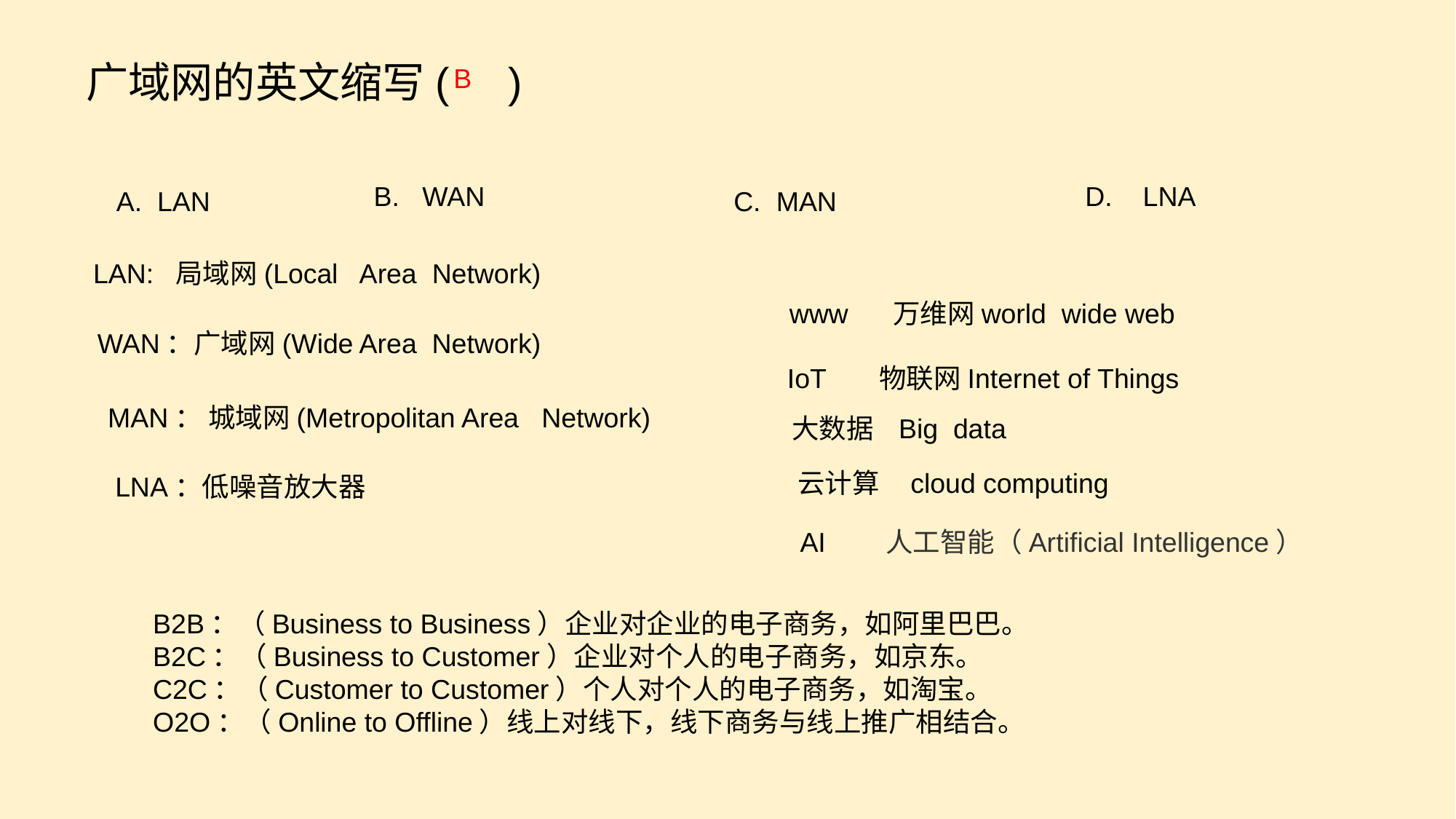

广域网的英文缩写(     )

B

B.   WAN
D.    LNA
A.  LAN
C.  MAN
LAN:  局域网(Local   Area  Network)
www     万维网world  wide web
WAN：广域网(Wide Area  Network)
IoT      物联网Internet of Things
MAN： 城域网(Metropolitan Area   Network)
大数据   Big  data
云计算    cloud computing
LNA：低噪音放大器
AI       人工智能（Artificial Intelligence）
B2B：（Business to Business）企业对企业的电子商务，如阿里巴巴。
B2C：（Business to Customer）企业对个人的电子商务，如京东。
C2C：（Customer to Customer）个人对个人的电子商务，如淘宝。
O2O：（Online to Offline）线上对线下，线下商务与线上推广相结合。